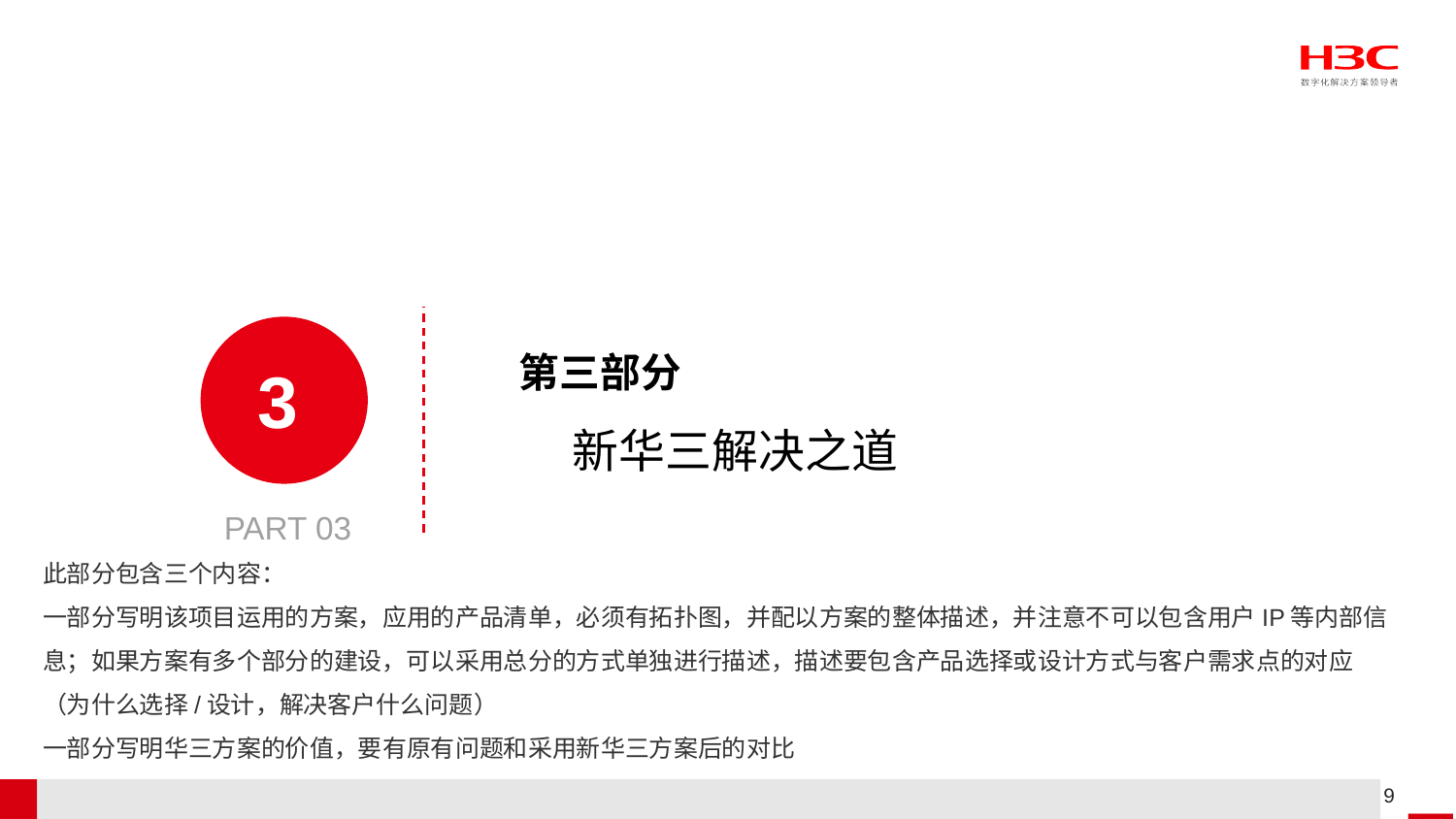

第三部分
   新华三解决之道
  3
PART 03
此部分包含三个内容：
一部分写明该项目运用的方案，应用的产品清单，必须有拓扑图，并配以方案的整体描述，并注意不可以包含用户IP等内部信息；如果方案有多个部分的建设，可以采用总分的方式单独进行描述，描述要包含产品选择或设计方式与客户需求点的对应（为什么选择/设计，解决客户什么问题）
一部分写明华三方案的价值，要有原有问题和采用新华三方案后的对比